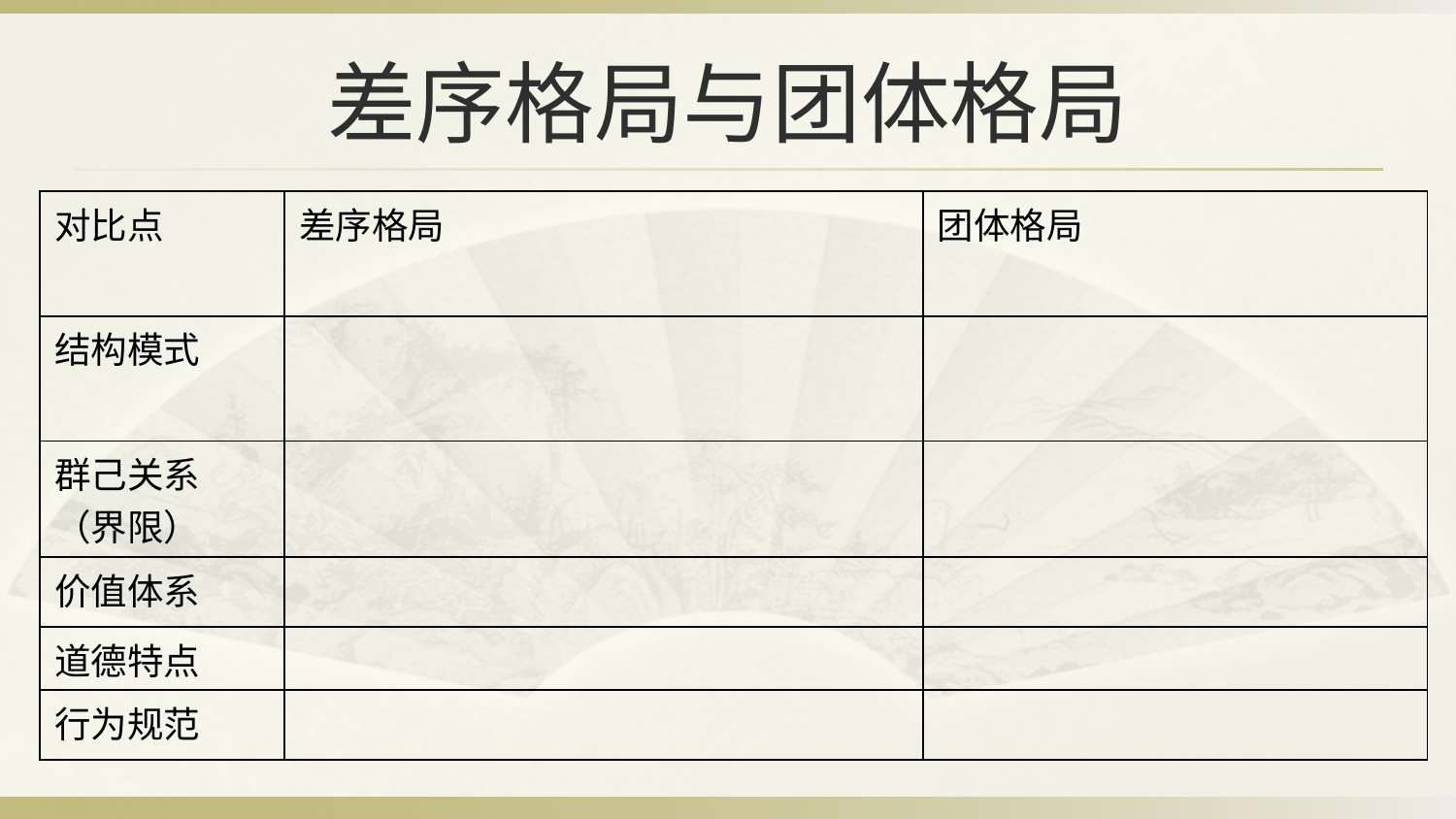

# 差序格局与团体格局
| 对比点 | 差序格局 | 团体格局 |
| --- | --- | --- |
| 结构模式 |  |  |
| 群己关系（界限） |  |  |
| 价值体系 |  |  |
| 道德特点 |  |  |
| 行为规范 |  |  |